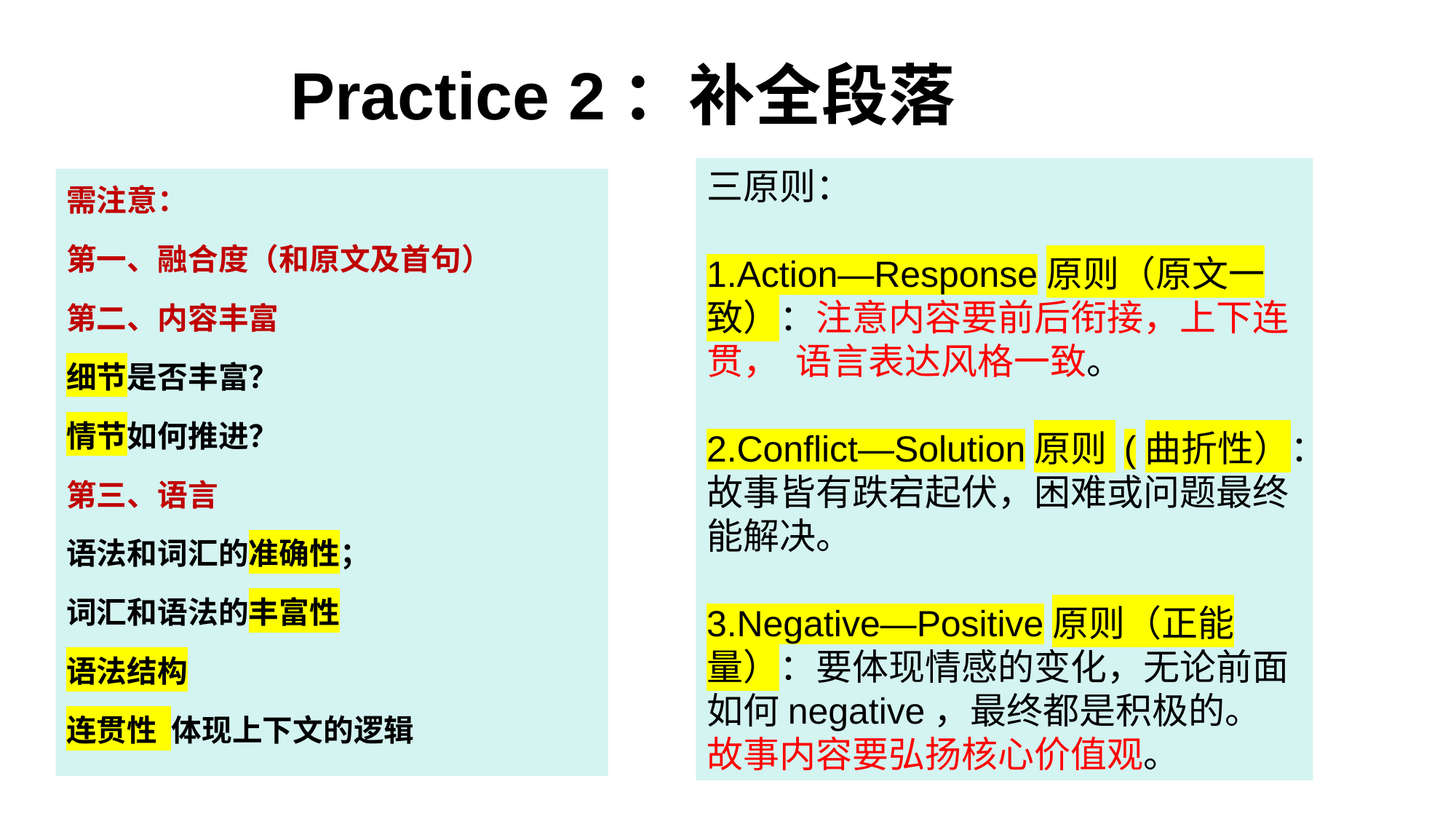

Practice 2：补全段落
三原则：

1.Action—Response原则（原文一致）：注意内容要前后衔接，上下连贯，  语言表达风格一致。

2.Conflict—Solution原则 (曲折性）：故事皆有跌宕起伏，困难或问题最终能解决。

3.Negative—Positive原则（正能量）：要体现情感的变化，无论前面如何negative，最终都是积极的。
故事内容要弘扬核心价值观。
需注意：
第一、融合度（和原文及首句）
第二、内容丰富
细节是否丰富？
情节如何推进？
第三、语言
语法和词汇的准确性；
词汇和语法的丰富性
语法结构
连贯性  体现上下文的逻辑